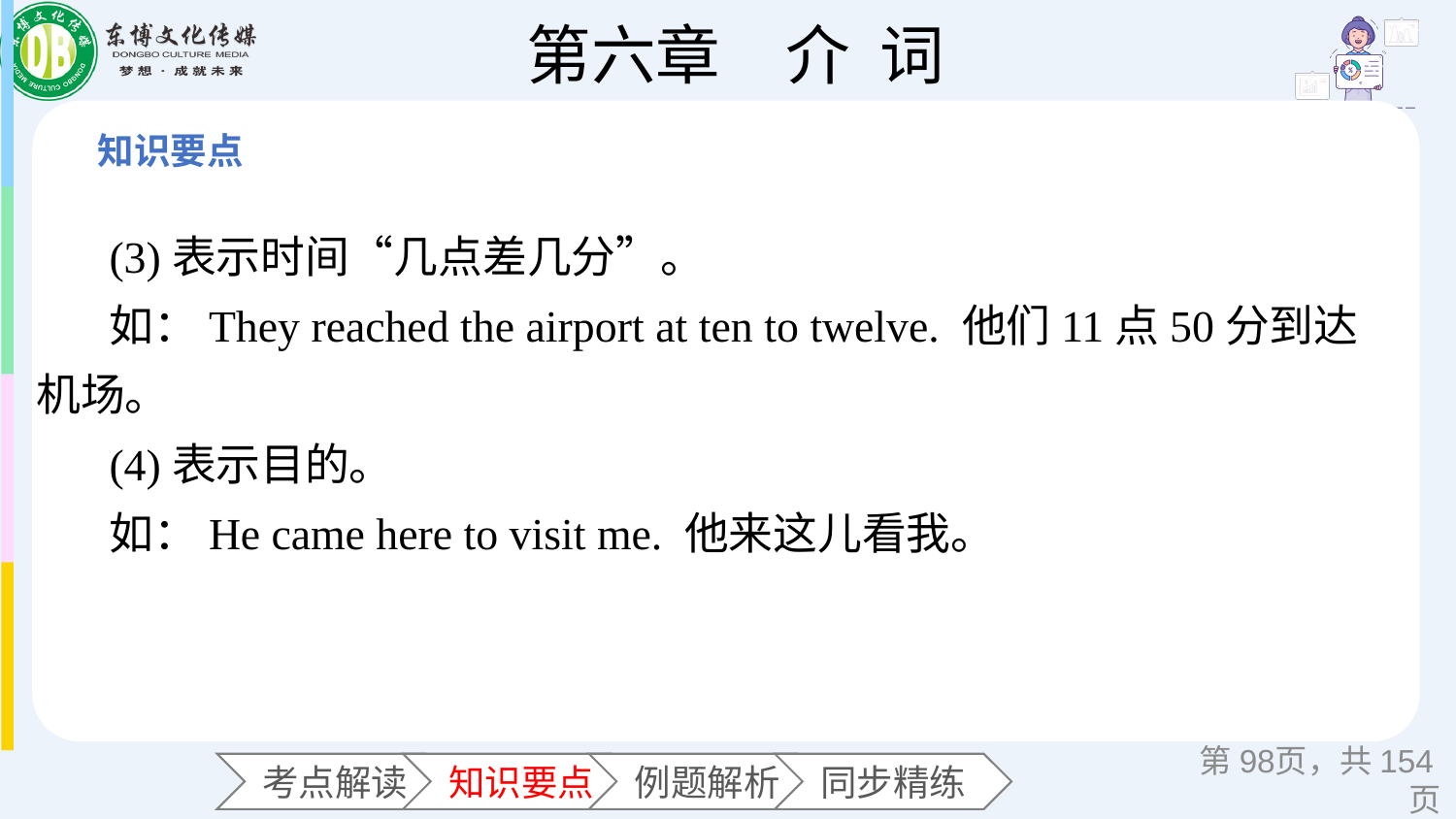

(3)表示时间“几点差几分”。
如：They reached the airport at ten to twelve. 他们11点50分到达机场。
(4)表示目的。
如：He came here to visit me. 他来这儿看我。
第98页，共154页